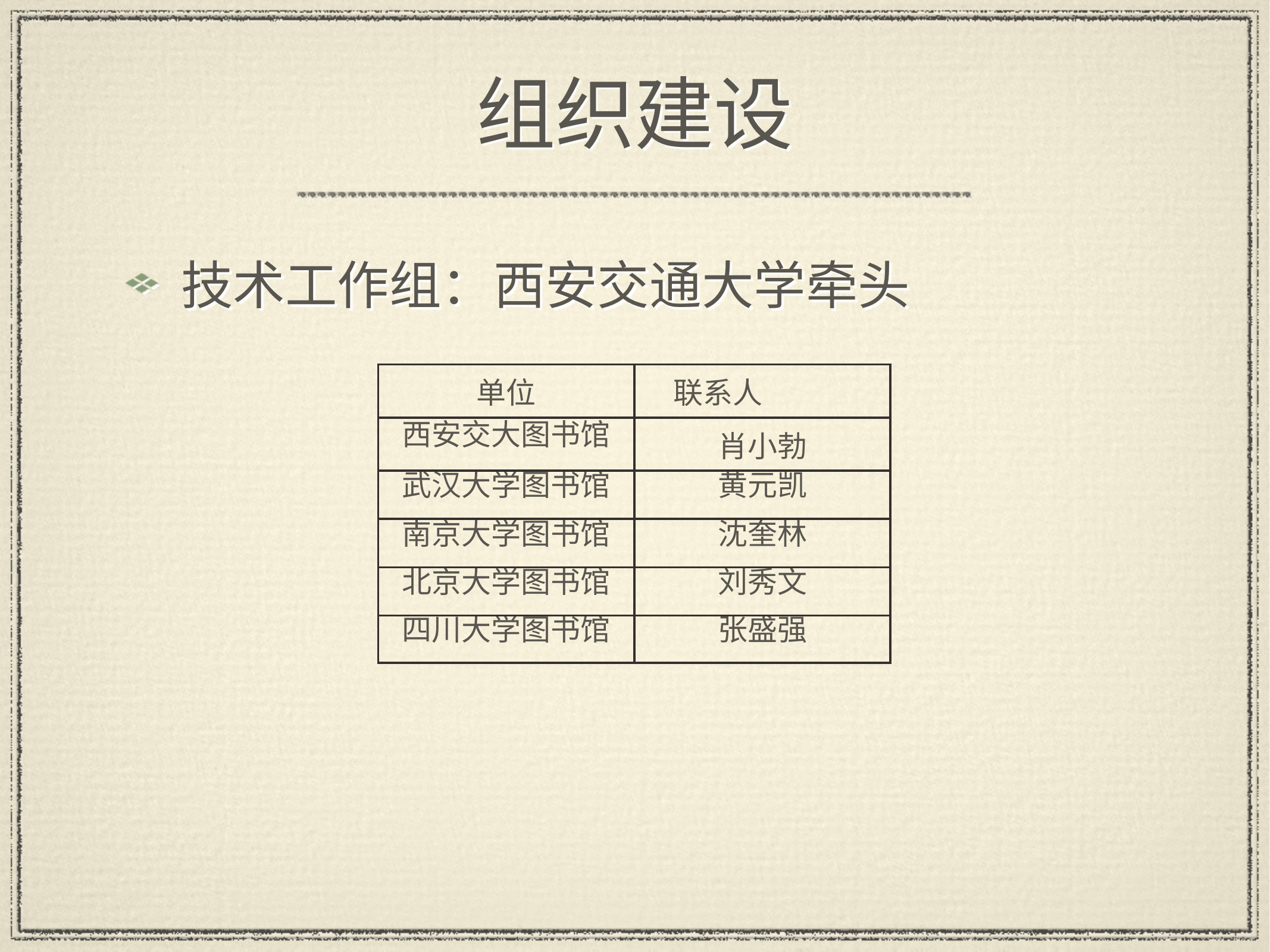

# 组织建设
技术工作组：西安交通大学牵头
| 单位 | 联系人 |
| --- | --- |
| 西安交大图书馆 | 肖小勃 |
| 武汉大学图书馆 | 黄元凯 |
| 南京大学图书馆 | 沈奎林 |
| 北京大学图书馆 | 刘秀文 |
| 四川大学图书馆 | 张盛强 |